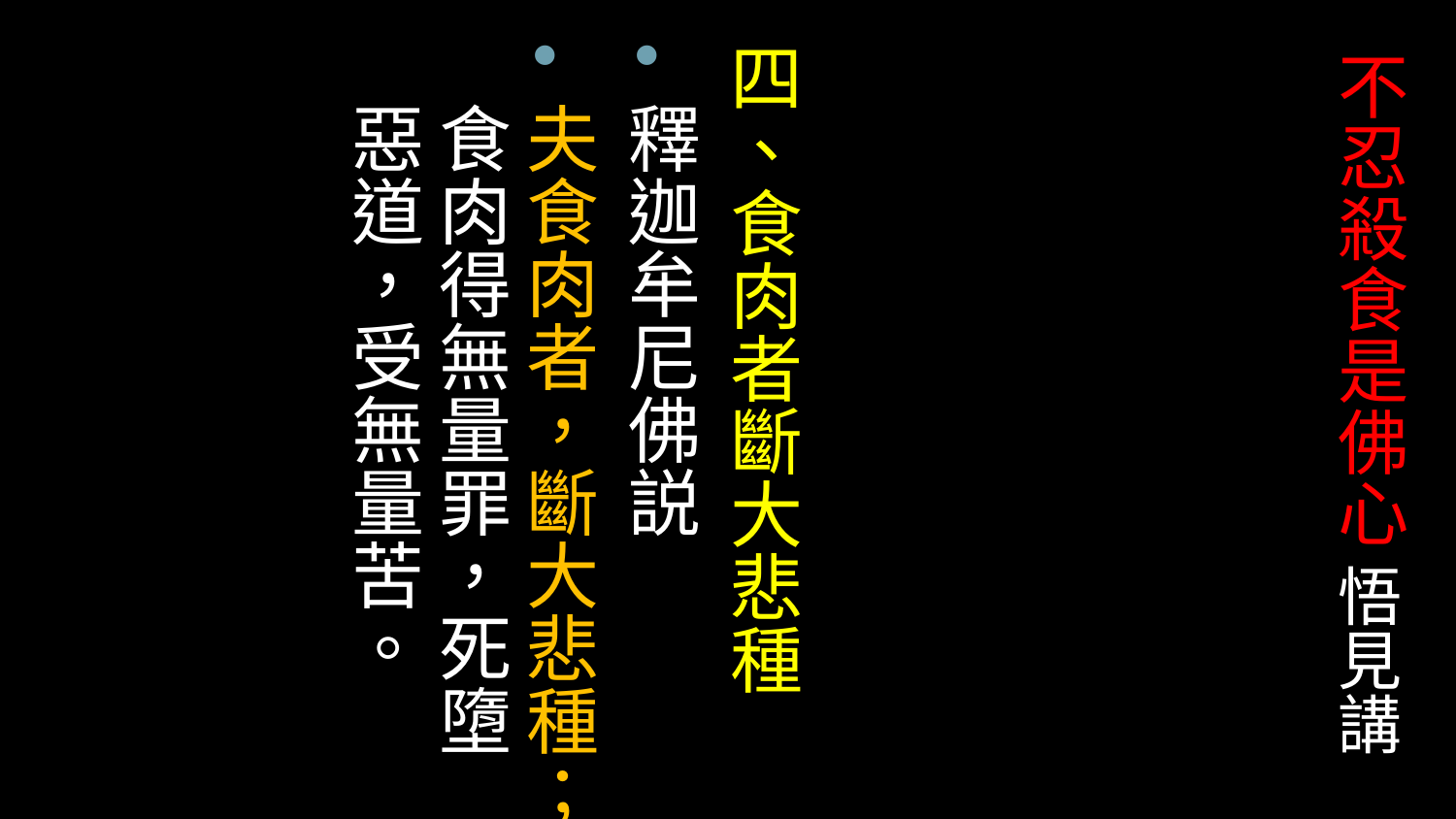

# 不忍殺食是佛心 悟見講
四、食肉者斷大悲種
釋迦牟尼佛説
夫食肉者，斷大悲種；食肉得無量罪，死墮惡道，受無量苦。